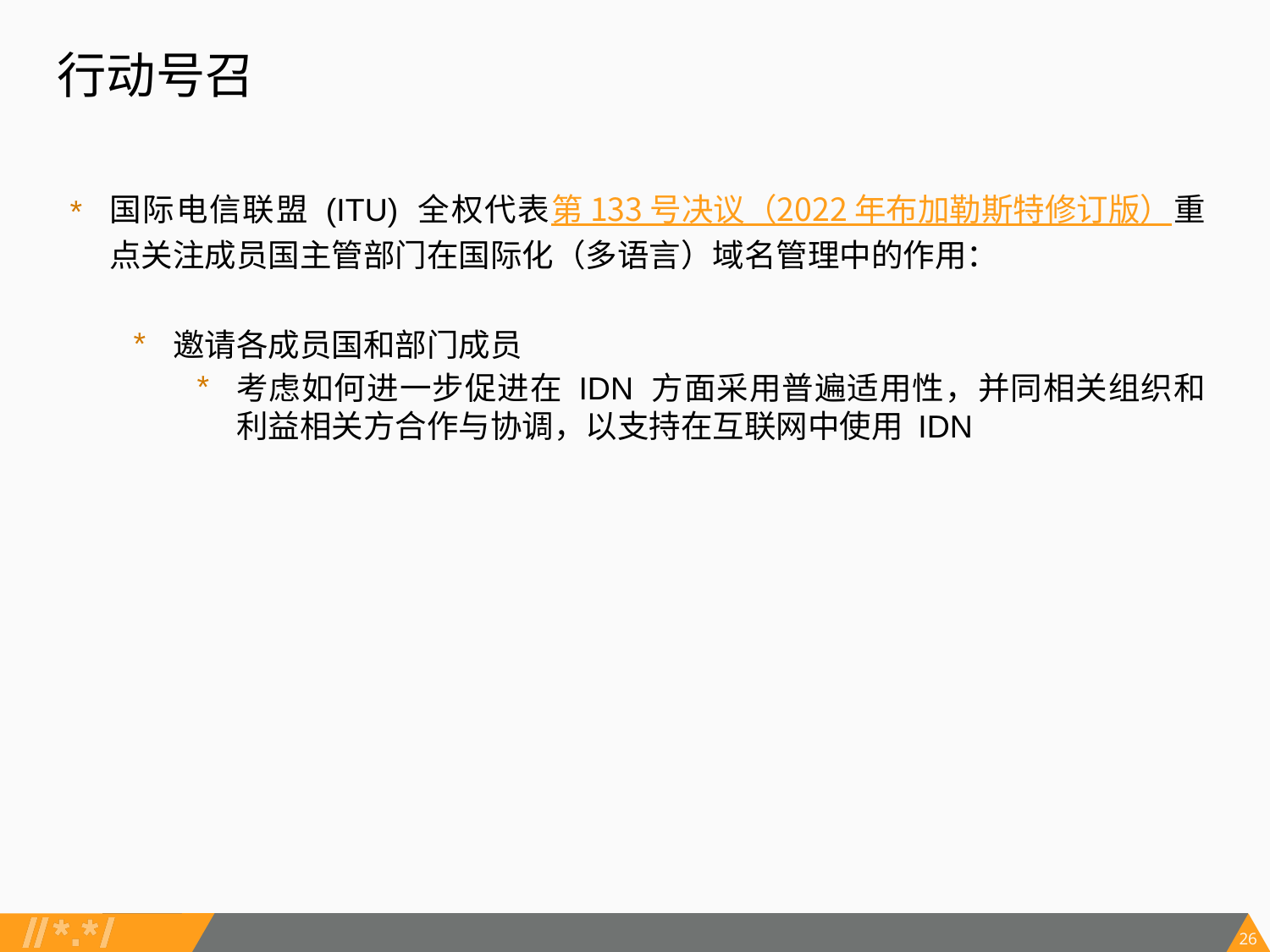

行动号召
国际电信联盟 (ITU) 全权代表第 133 号决议（2022 年布加勒斯特修订版）重点关注成员国主管部门在国际化（多语言）域名管理中的作用：

邀请各成员国和部门成员
考虑如何进一步促进在 IDN 方面采用普遍适用性，并同相关组织和利益相关方合作与协调，以支持在互联网中使用 IDN